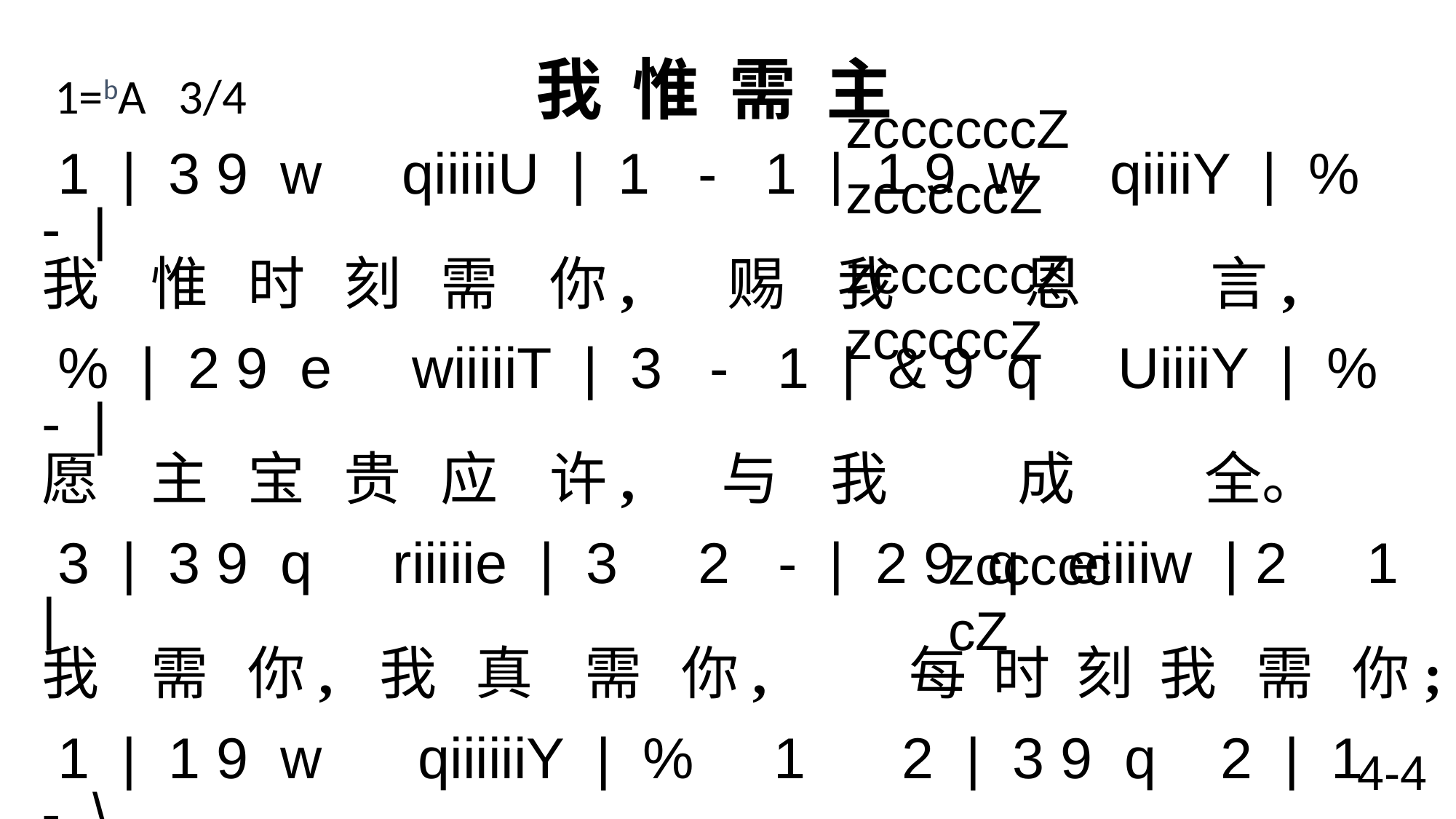

1=bA   3/4                            我  惟  需  主
zccccccZ     zcccccZ
 1  |  3 9  w     qiiiiiU  |  1   -   1  |  1 9  w     qiiiiY  |  %   -  |
我    惟   时   刻   需    你,     赐    我          恩          言,
%  |  2 9  e     wiiiiiT  |  3   -   1  |  & 9  q     UiiiiY  |  %   -  |
愿    主   宝   贵   应    许,     与    我          成          全。
3  |  3 9  q     riiiiie  |  3     2   -  |  2 9  q   eiiiiw  | 2     1 |
我    需   你,  我   真    需   你,        每  时  刻  我   需   你;
1  |  1 9  w      qiiiiiiY  |  %     1      2  |  3 9  q    2  |  1   -  \
望    主   随    时    施    恩   惠,   我    来         就    你。
zccccccZ     zcccccZ
zccccccZ
4-4